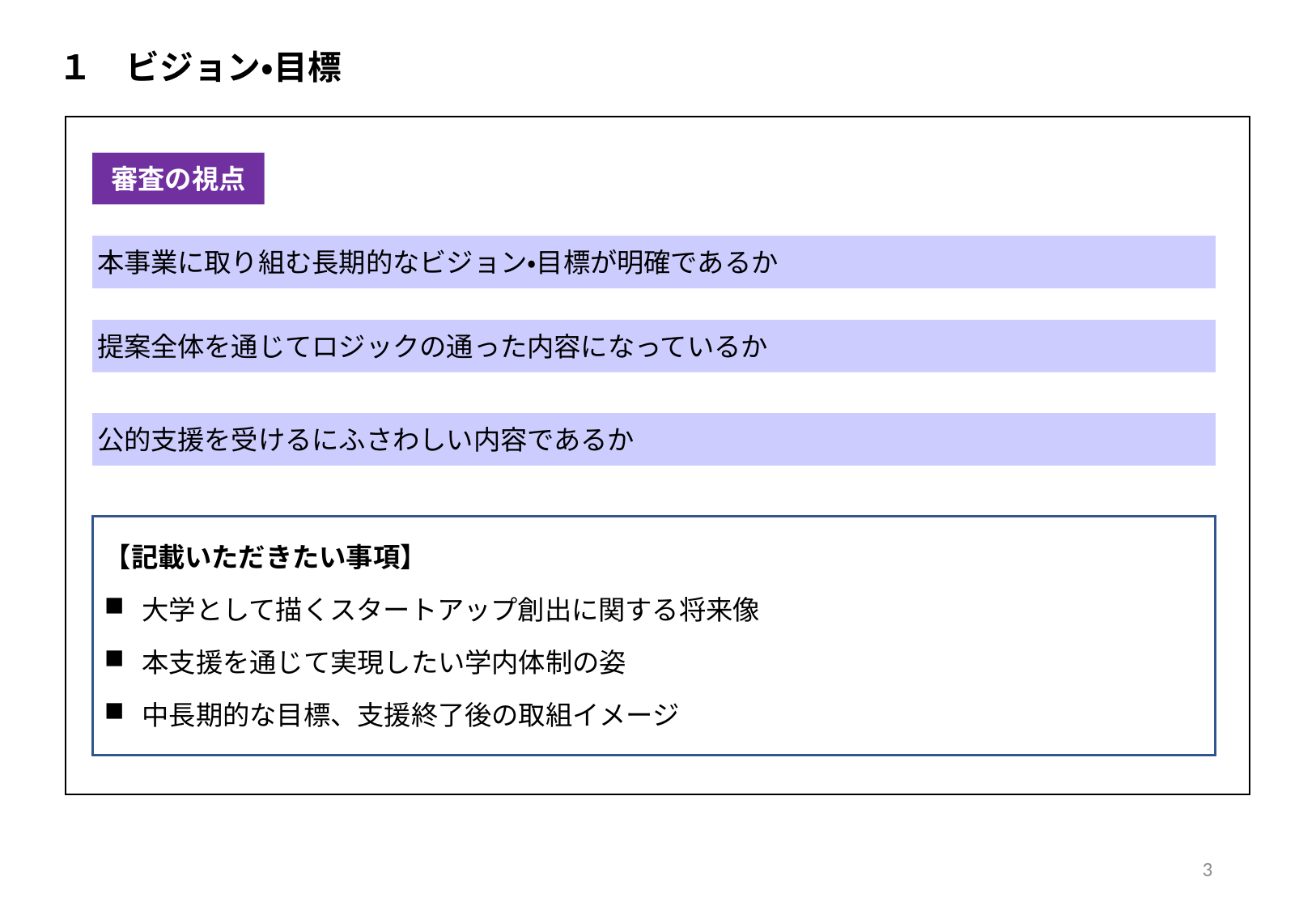

１　ビジョン・目標

審査の視点
本事業に取り組む長期的なビジョン・目標が明確であるか
提案全体を通じてロジックの通った内容になっているか
公的支援を受けるにふさわしい内容であるか
【記載いただきたい事項】
大学として描くスタートアップ創出に関する将来像
本支援を通じて実現したい学内体制の姿
中長期的な目標、支援終了後の取組イメージ
3